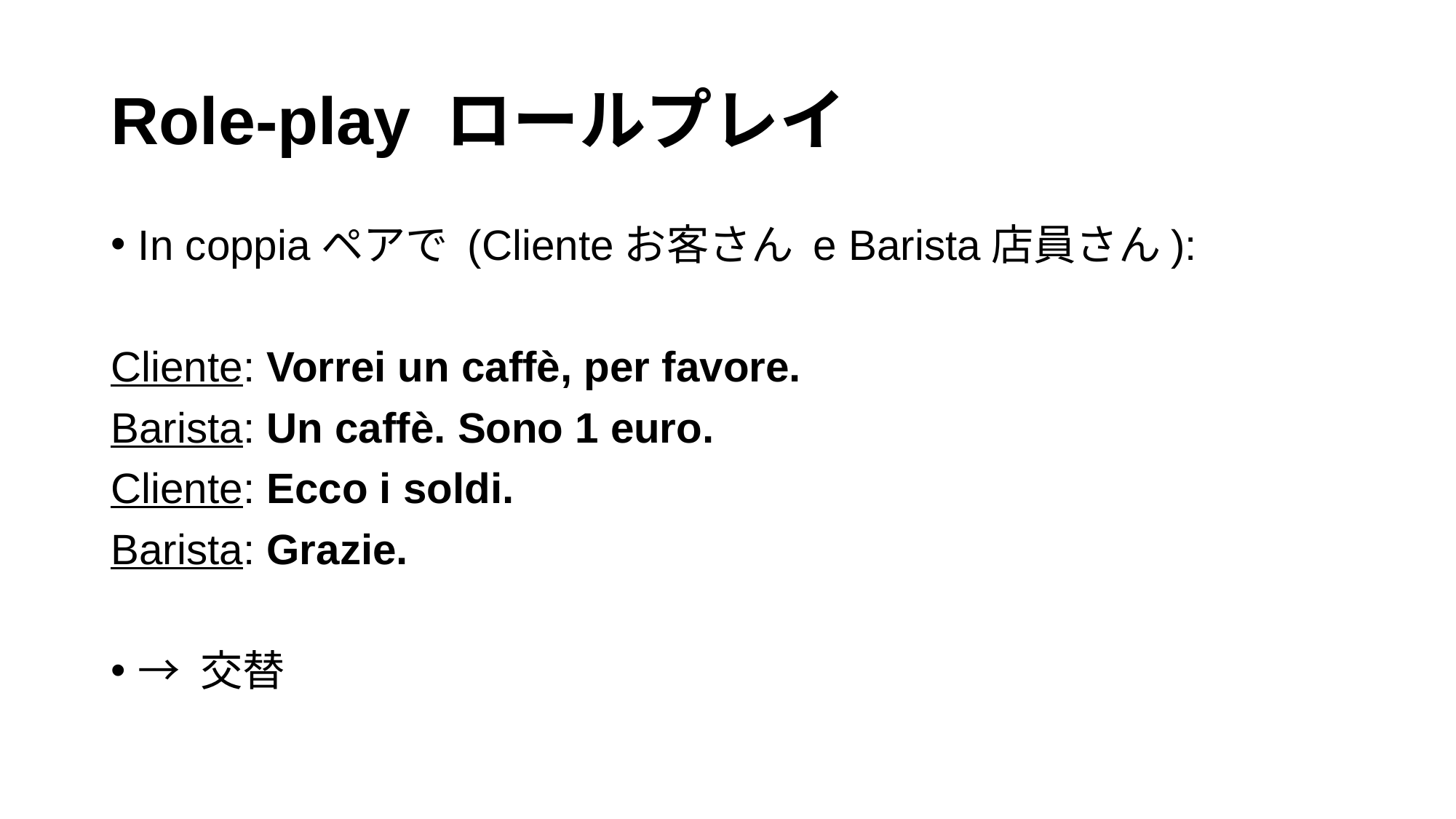

# Role-play ロールプレイ
In coppiaペアで (Clienteお客さん e Barista店員さん):

Cliente: Vorrei un caffè, per favore.
Barista: Un caffè. Sono 1 euro.
Cliente: Ecco i soldi.
Barista: Grazie.

→ 交替